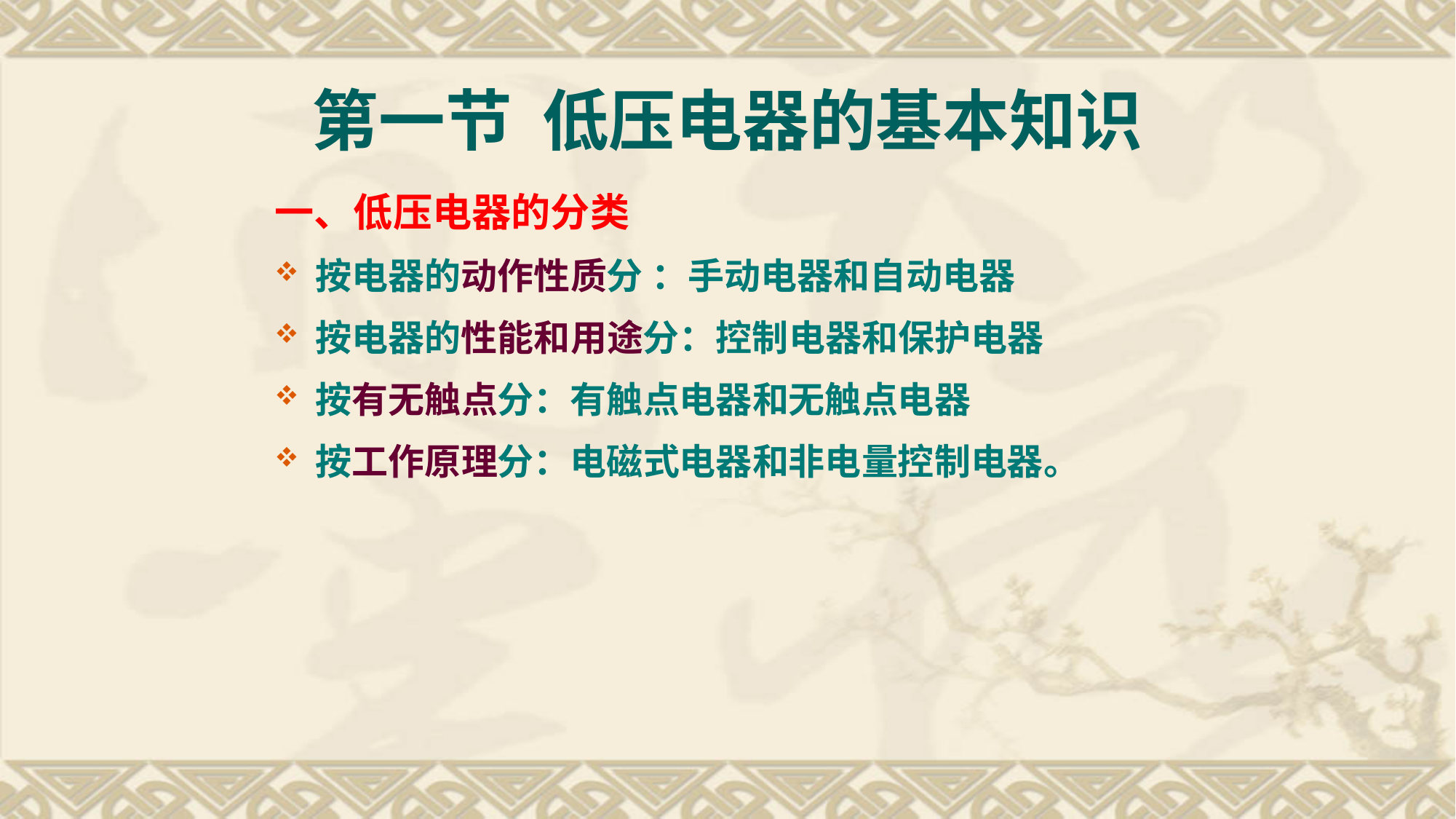

第一节  低压电器的基本知识
一、低压电器的分类
按电器的动作性质分 ：手动电器和自动电器
按电器的性能和用途分：控制电器和保护电器
按有无触点分：有触点电器和无触点电器
按工作原理分：电磁式电器和非电量控制电器。
3